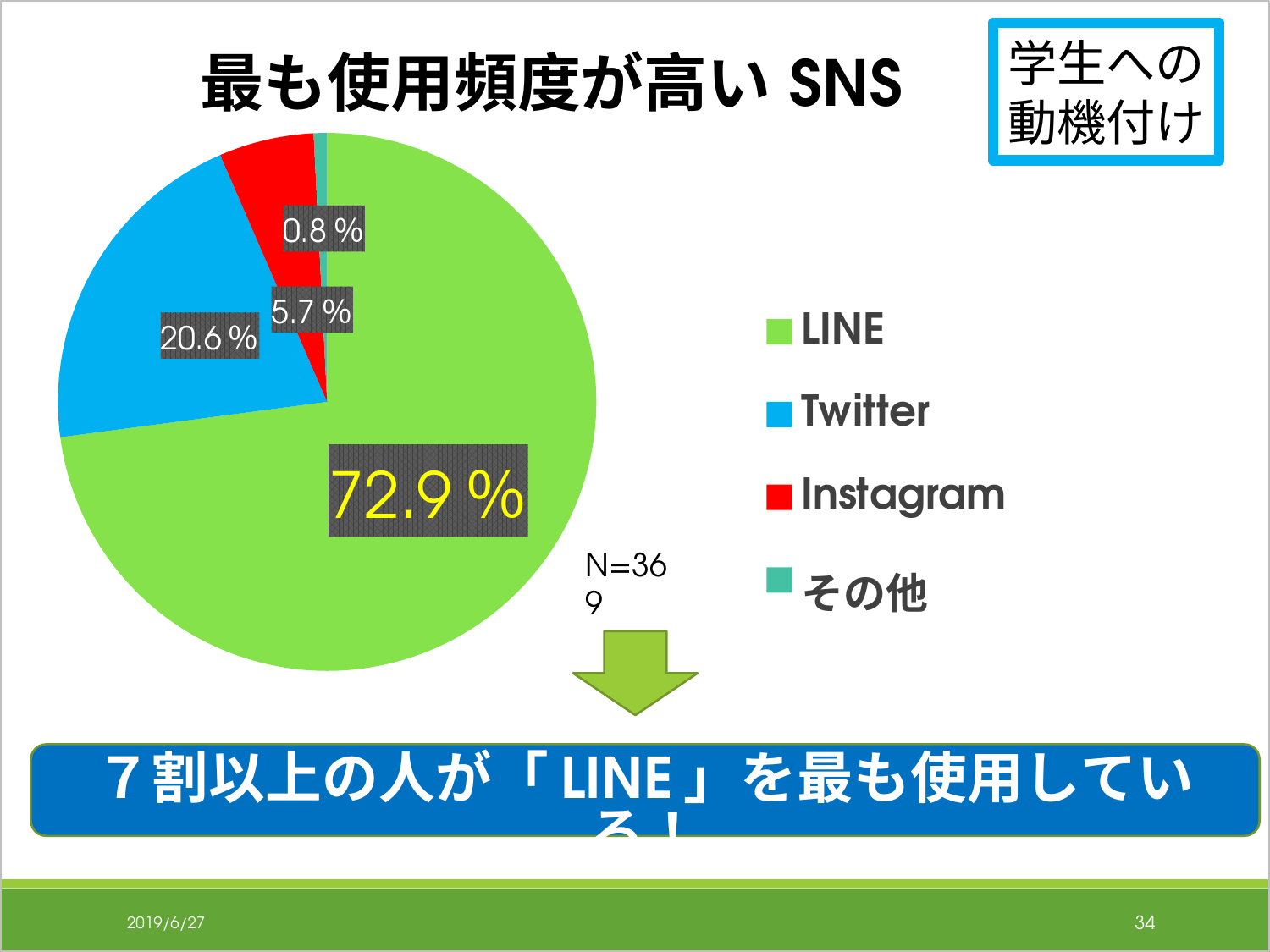

### Chart:

| Category | 最も使用頻度が高いSNS |
|---|---|
| LINE | 72.9 |
| Twitter | 20.6 |
| Instagram | 5.7 |
| その他 | 0.8 |
学生への
動機付け
N=369
2019/6/27
34